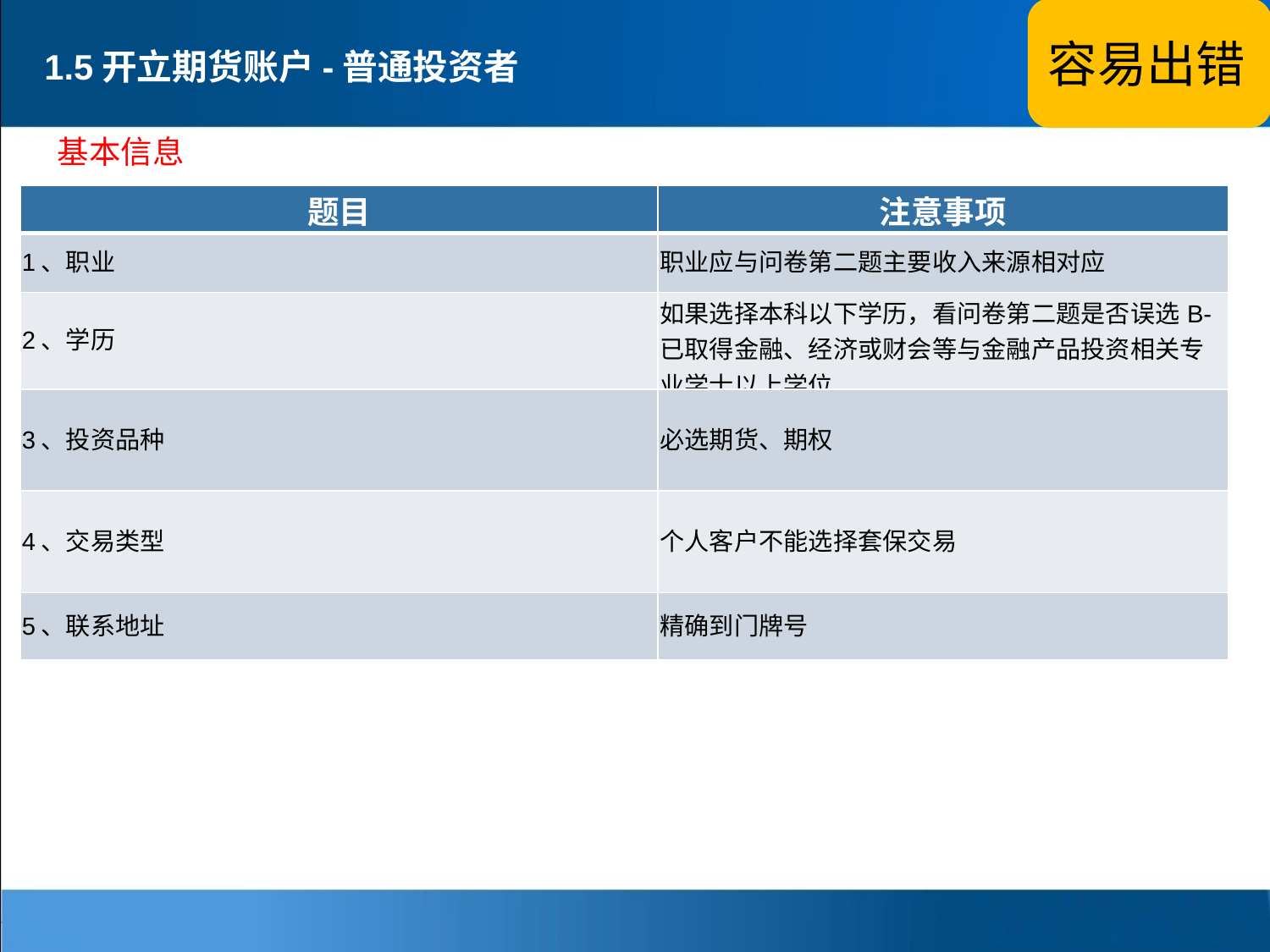

容易出错
1.5开立期货账户-普通投资者
基本信息
| 题目 | 注意事项 |
| --- | --- |
| 1、职业 | 职业应与问卷第二题主要收入来源相对应 |
| 2、学历 | 如果选择本科以下学历，看问卷第二题是否误选B-已取得金融、经济或财会等与金融产品投资相关专业学士以上学位 |
| 3、投资品种 | 必选期货、期权 |
| 4、交易类型 | 个人客户不能选择套保交易 |
| 5、联系地址 | 精确到门牌号 |